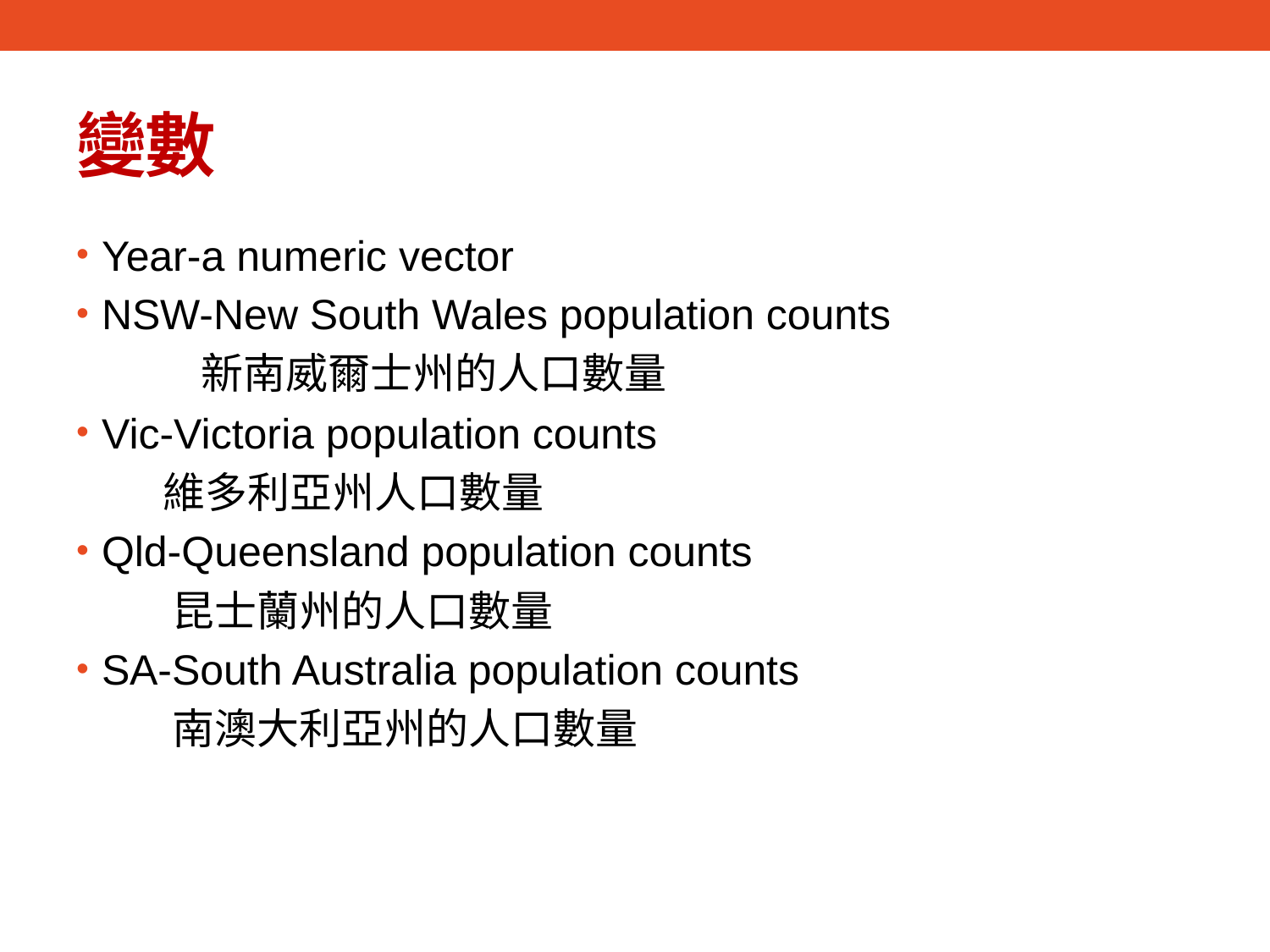

# 變數
Year-a numeric vector
NSW-New South Wales population counts
            新南威爾士州的人口數量
Vic-Victoria population counts
        維多利亞州人口數量
Qld-Queensland population counts
         昆士蘭州的人口數量
SA-South Australia population counts
         南澳大利亞州的人口數量